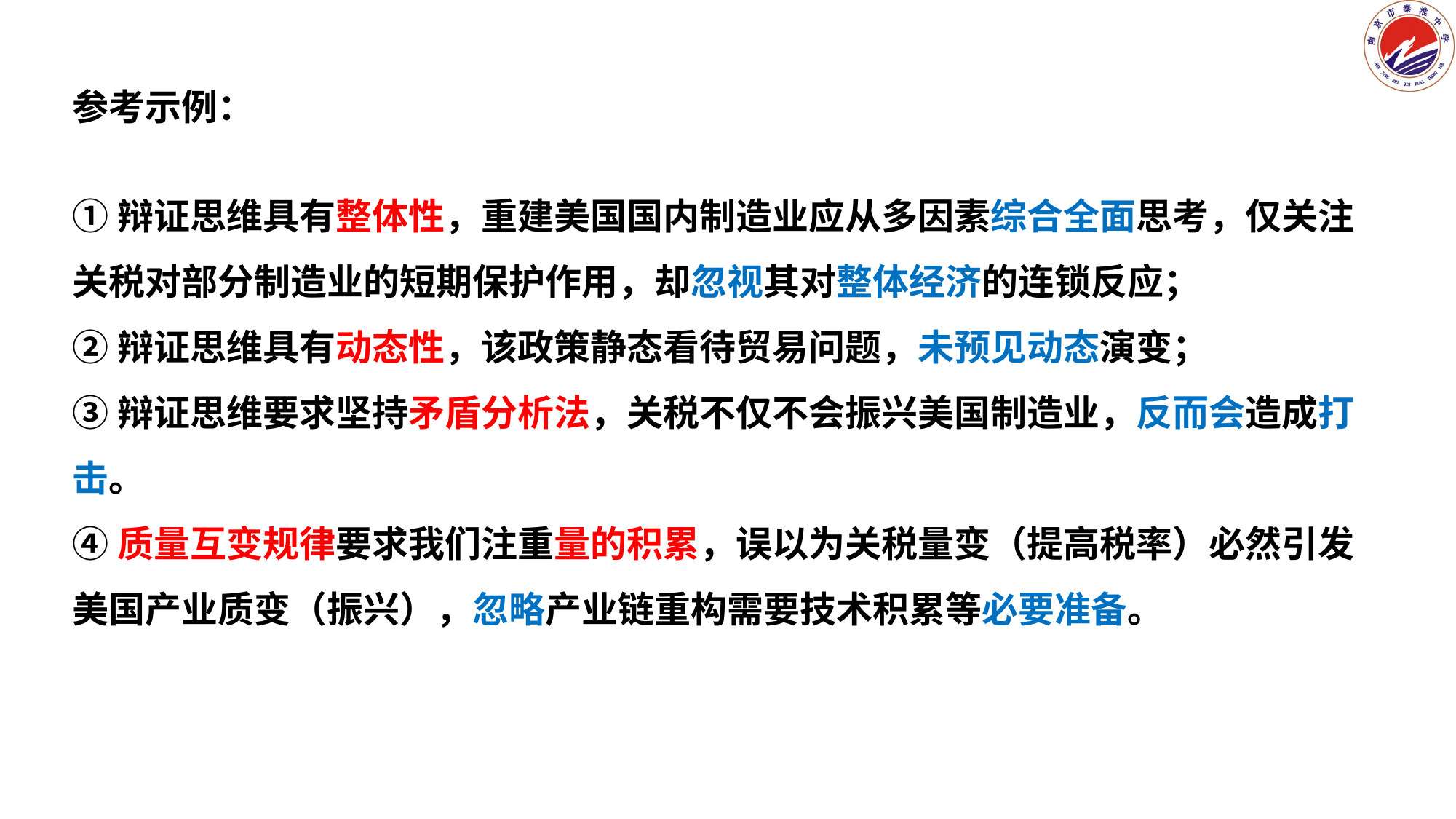

参考示例：

①辩证思维具有整体性，重建美国国内制造业应从多因素综合全面思考，仅关注关税对部分制造业的短期保护作用，却忽视其对整体经济的连锁反应；
②辩证思维具有动态性，该政策静态看待贸易问题，未预见动态演变；
③辩证思维要求坚持矛盾分析法，关税不仅不会振兴美国制造业，反而会造成打击。
④质量互变规律要求我们注重量的积累，误以为关税量变（提高税率）必然引发美国产业质变（振兴），忽略产业链重构需要技术积累等必要准备。